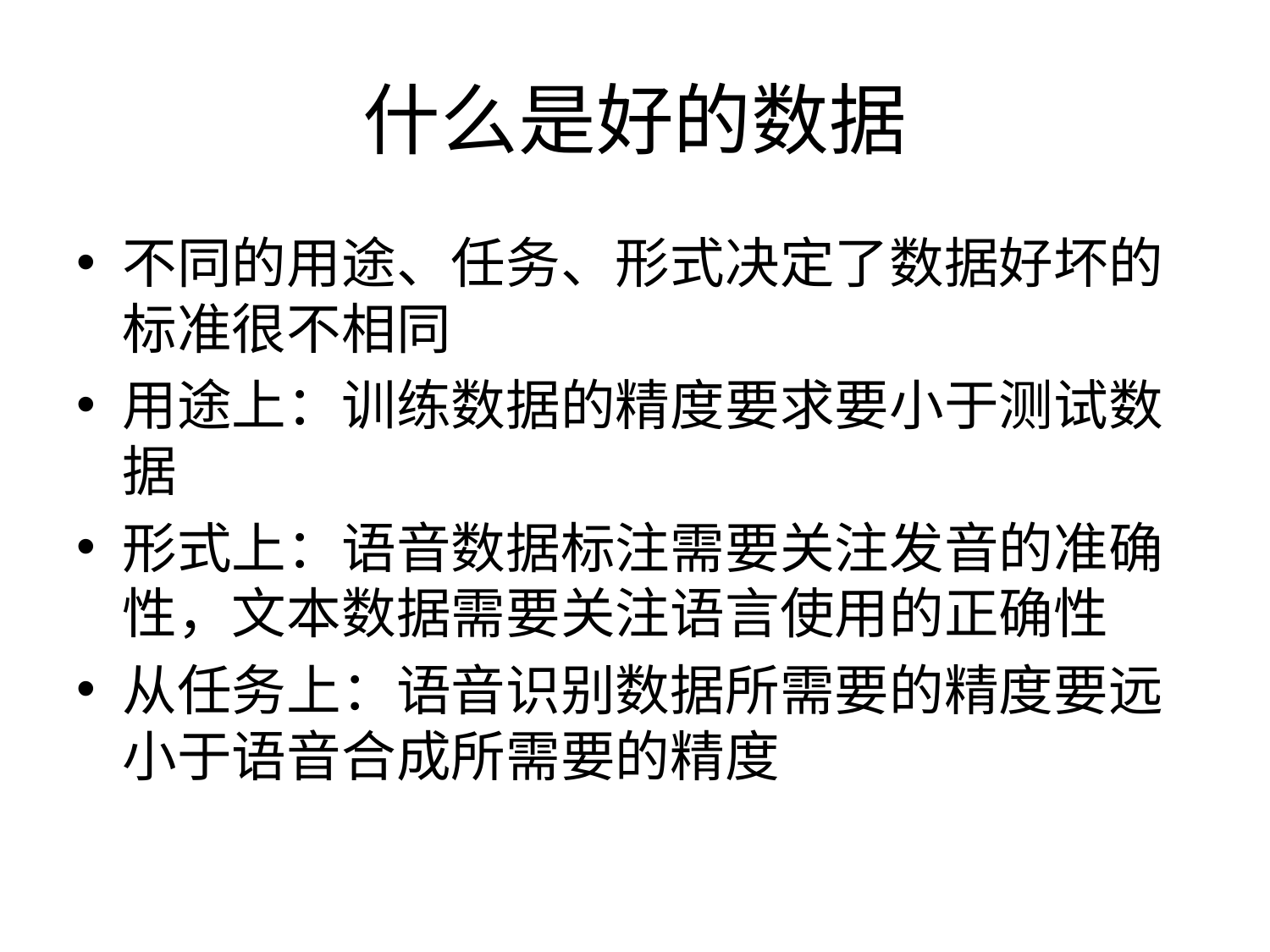

# 什么是好的数据
不同的用途、任务、形式决定了数据好坏的标准很不相同
用途上：训练数据的精度要求要小于测试数据
形式上：语音数据标注需要关注发音的准确性，文本数据需要关注语言使用的正确性
从任务上：语音识别数据所需要的精度要远小于语音合成所需要的精度